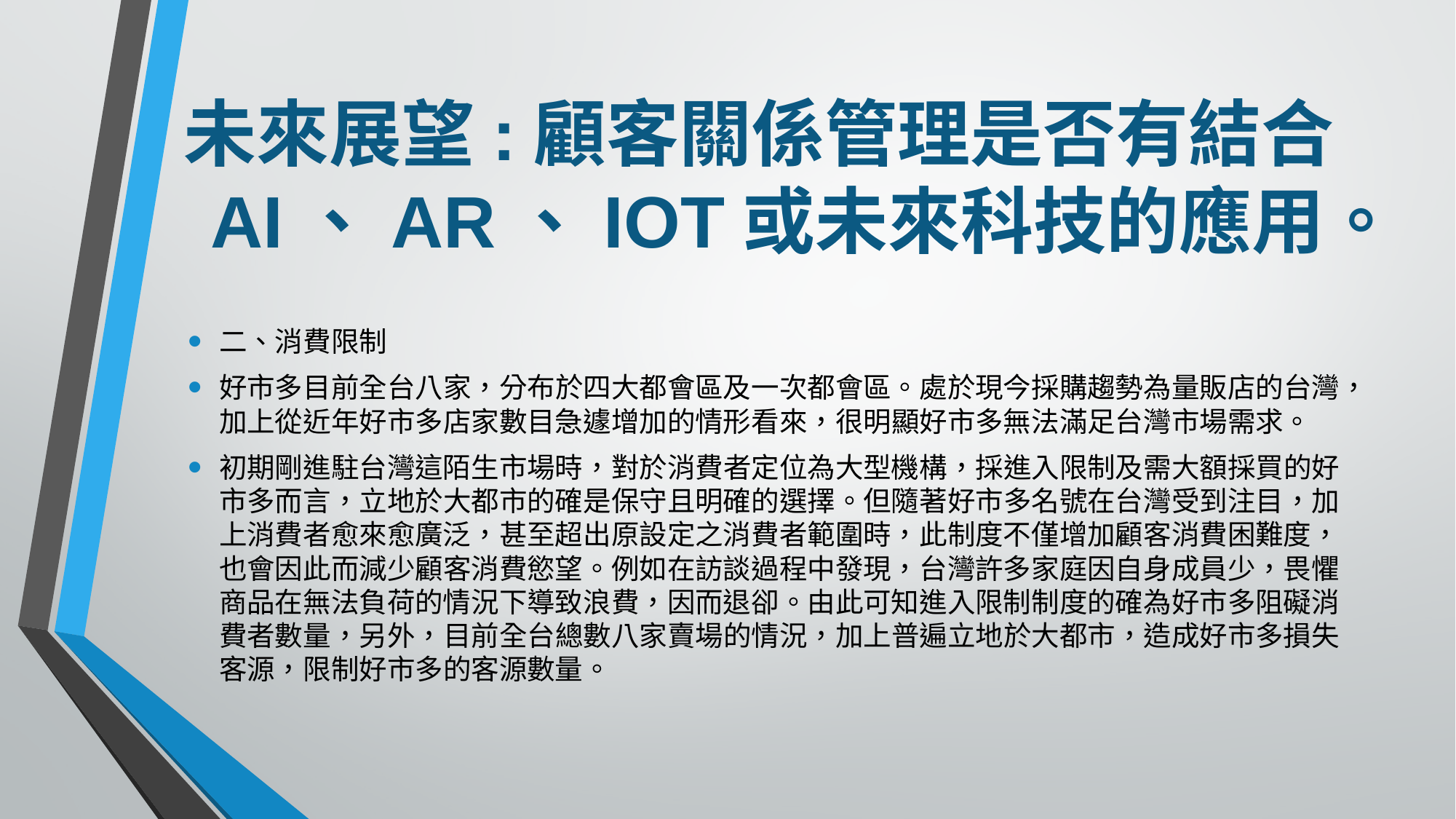

未來展望:顧客關係管理是否有結合AI、AR、IOT或未來科技的應用。
二、消費限制
好市多目前全台八家，分布於四大都會區及一次都會區。處於現今採購趨勢為量販店的台灣，加上從近年好市多店家數目急遽增加的情形看來，很明顯好市多無法滿足台灣市場需求。
初期剛進駐台灣這陌生市場時，對於消費者定位為大型機構，採進入限制及需大額採買的好市多而言，立地於大都市的確是保守且明確的選擇。但隨著好市多名號在台灣受到注目，加上消費者愈來愈廣泛，甚至超出原設定之消費者範圍時，此制度不僅增加顧客消費困難度，也會因此而減少顧客消費慾望。例如在訪談過程中發現，台灣許多家庭因自身成員少，畏懼商品在無法負荷的情況下導致浪費，因而退卻。由此可知進入限制制度的確為好市多阻礙消費者數量，另外，目前全台總數八家賣場的情況，加上普遍立地於大都市，造成好市多損失客源，限制好市多的客源數量。